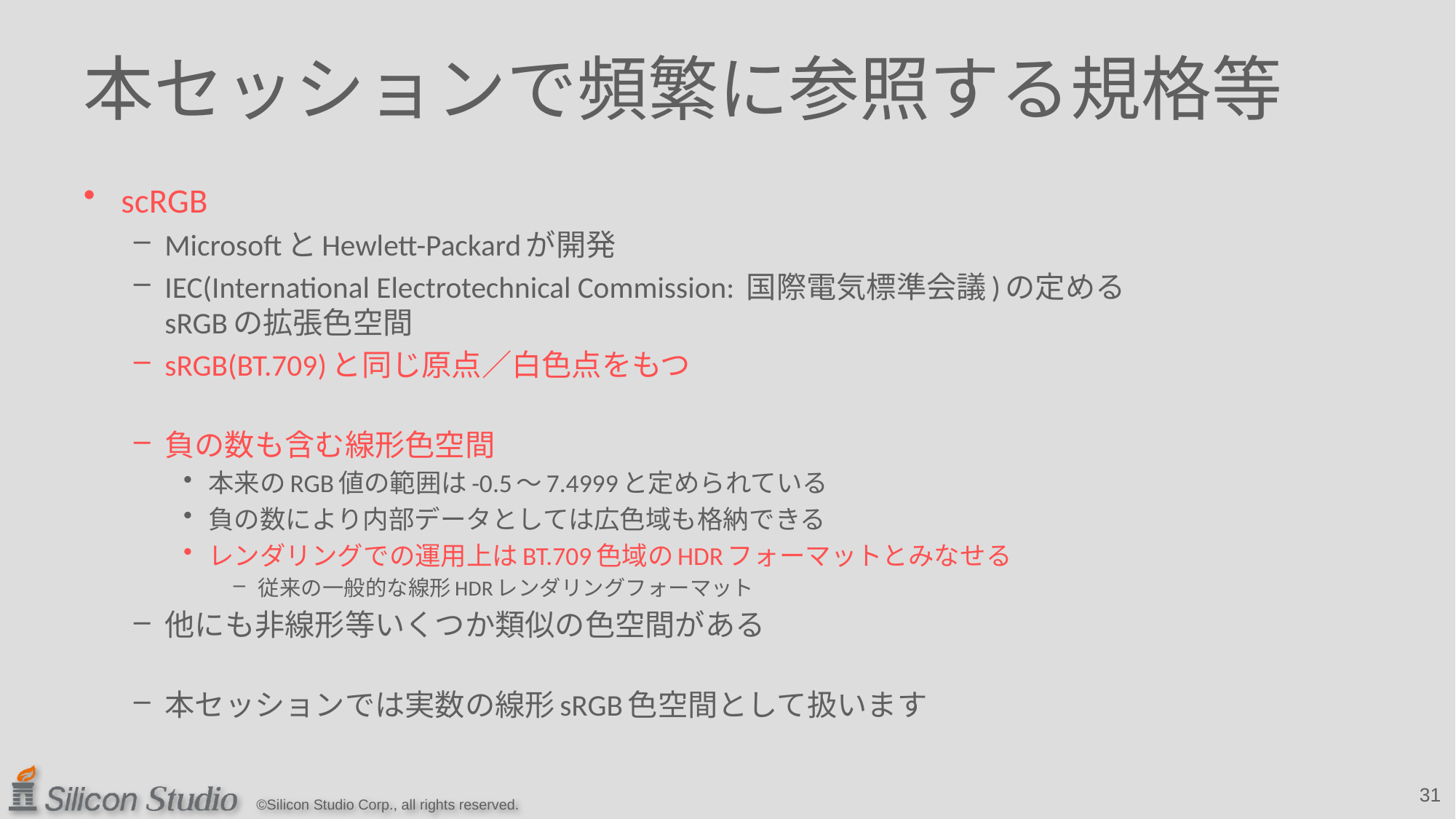

# 本セッションで頻繁に参照する規格等
scRGB
MicrosoftとHewlett-Packardが開発
IEC(International Electrotechnical Commission: 国際電気標準会議)の定める
sRGBの拡張色空間
sRGB(BT.709)と同じ原点／白色点をもつ

負の数も含む線形色空間
本来のRGB値の範囲は-0.5～7.4999と定められている
負の数により内部データとしては広色域も格納できる
レンダリングでの運用上はBT.709色域のHDRフォーマットとみなせる
従来の一般的な線形HDRレンダリングフォーマット
他にも非線形等いくつか類似の色空間がある

本セッションでは実数の線形sRGB色空間として扱います
31